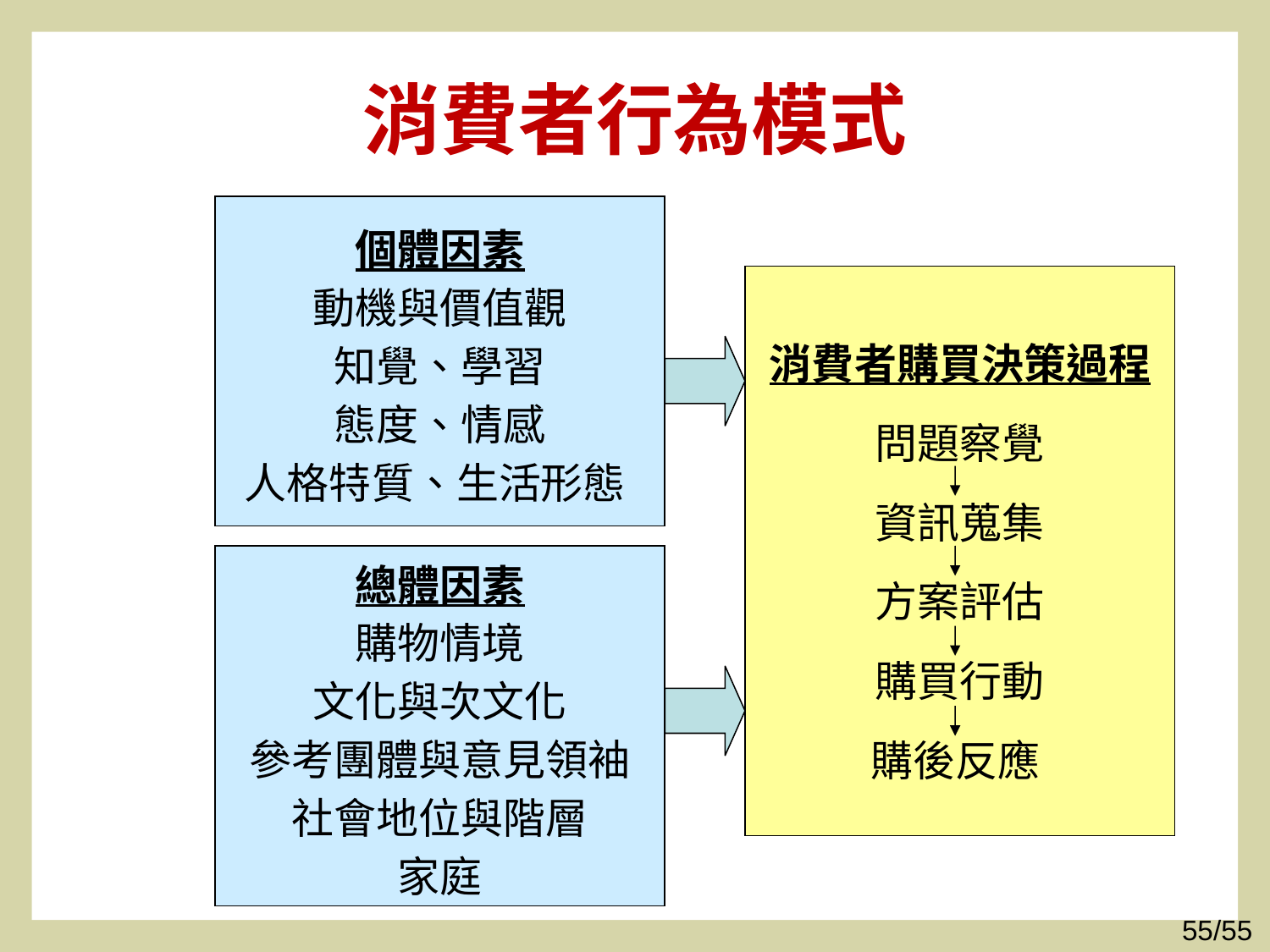

# 消費者行為模式
個體因素
動機與價值觀
知覺、學習
態度、情感
人格特質、生活形態

消費者購買決策過程
問題察覺
資訊蒐集
方案評估
購買行動
購後反應

總體因素
購物情境
文化與次文化
參考團體與意見領袖
社會地位與階層
家庭

55/55